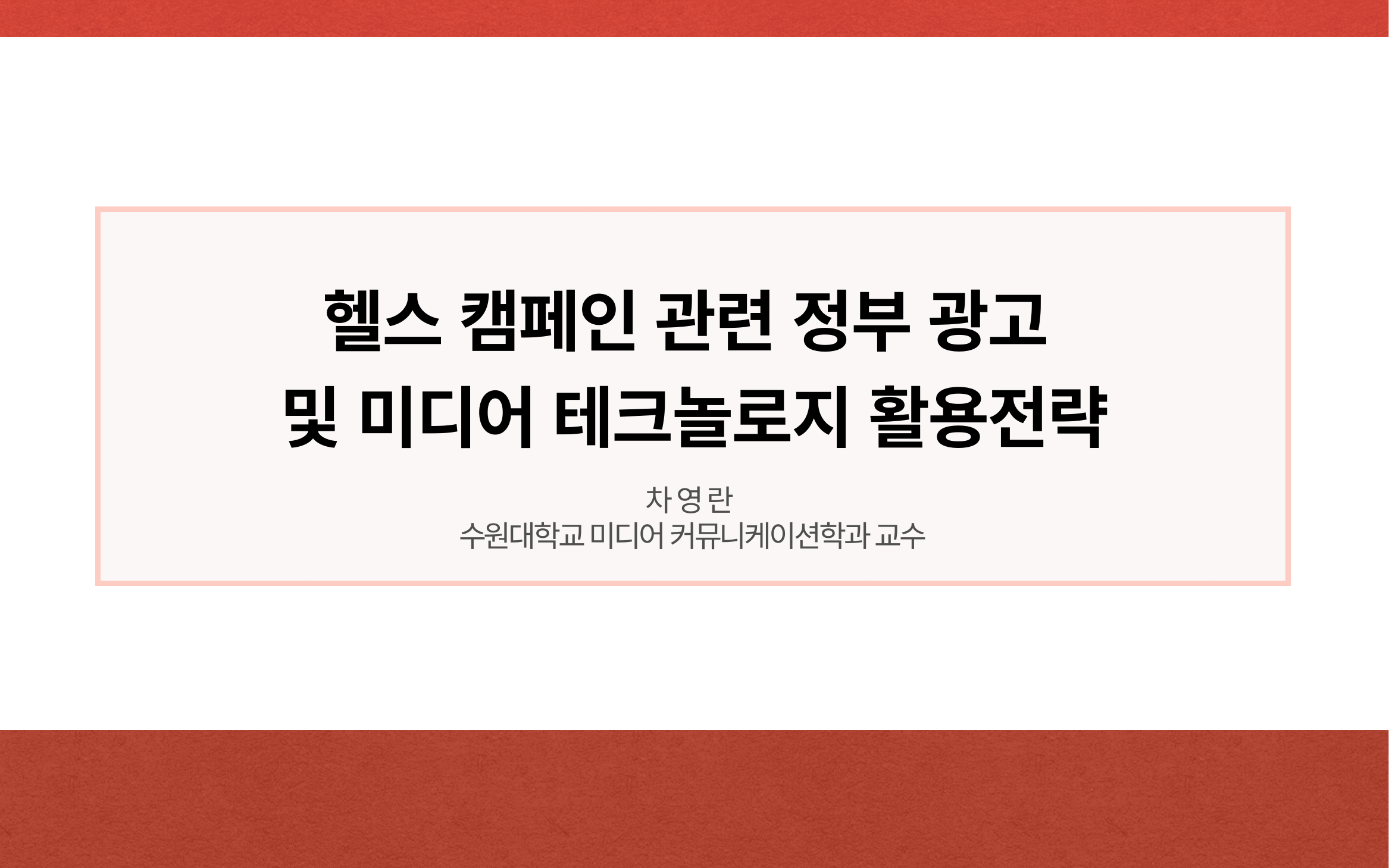

헬스 캠페인 관련 정부 광고
및 미디어 테크놀로지 활용전략
차 영 란
수원대학교 미디어 커뮤니케이션학과 교수